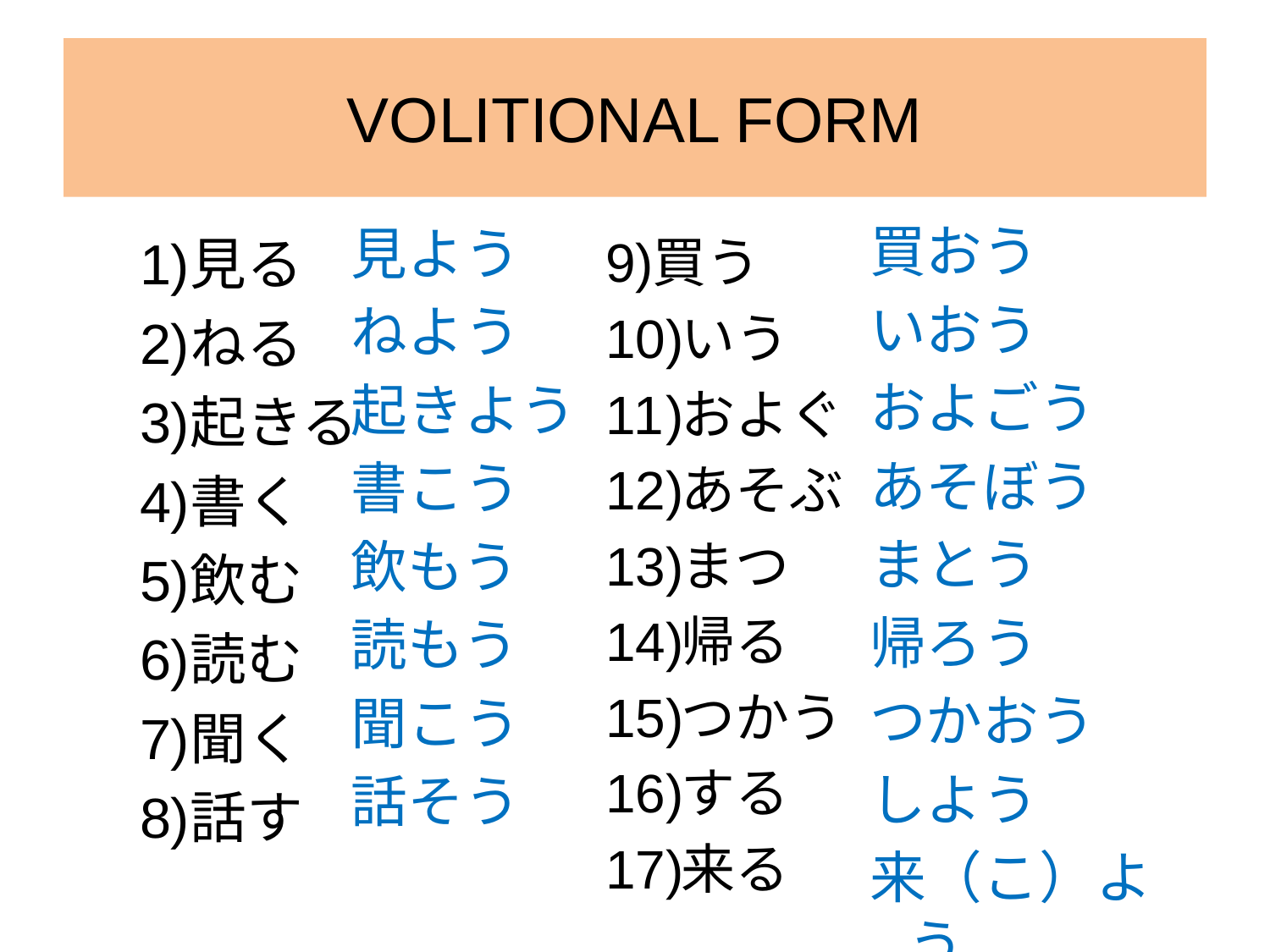

# VOLITIONAL FORM
買おう
いおう
およごう
あそぼう
まとう
帰ろう
つかおう
しよう
来（こ）よう
見よう
ねよう
起きよう
書こう
飲もう
読もう
聞こう
話そう
見る
ねる
起きる
書く
飲む
読む
聞く
話す
買う
いう
およぐ
あそぶ
まつ
帰る
つかう
する
来る